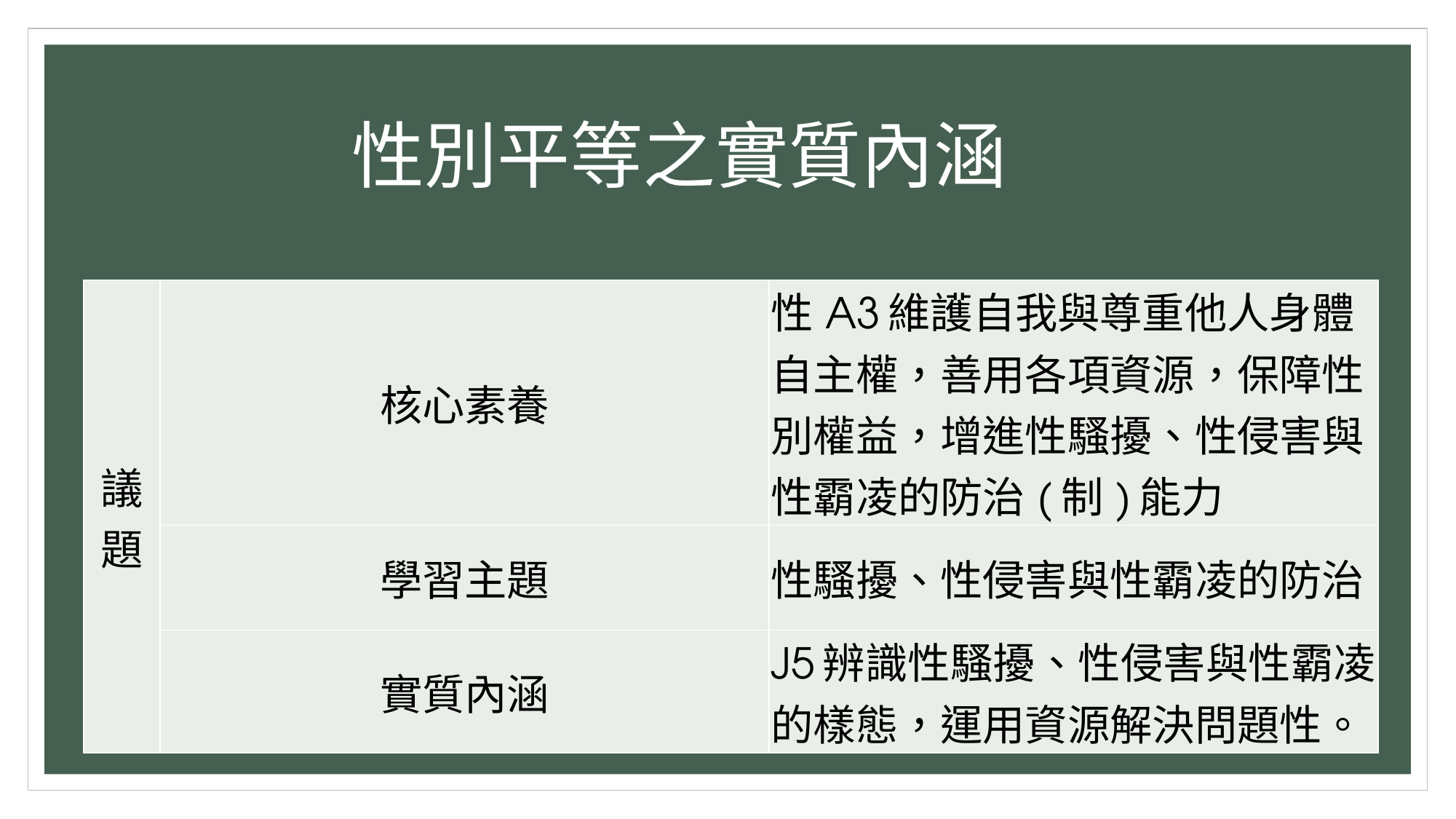

# 性別平等之實質內涵
| 議題 | 核心素養 | 性A3維護自我與尊重他人身體自主權，善用各項資源，保障性別權益，增進性騷擾、性侵害與性霸凌的防治(制)能力 |
| --- | --- | --- |
|  | 學習主題 | 性騷擾、性侵害與性霸凌的防治 |
|  | 實質內涵 | J5辨識性騷擾、性侵害與性霸凌的樣態，運用資源解決問題性。 |